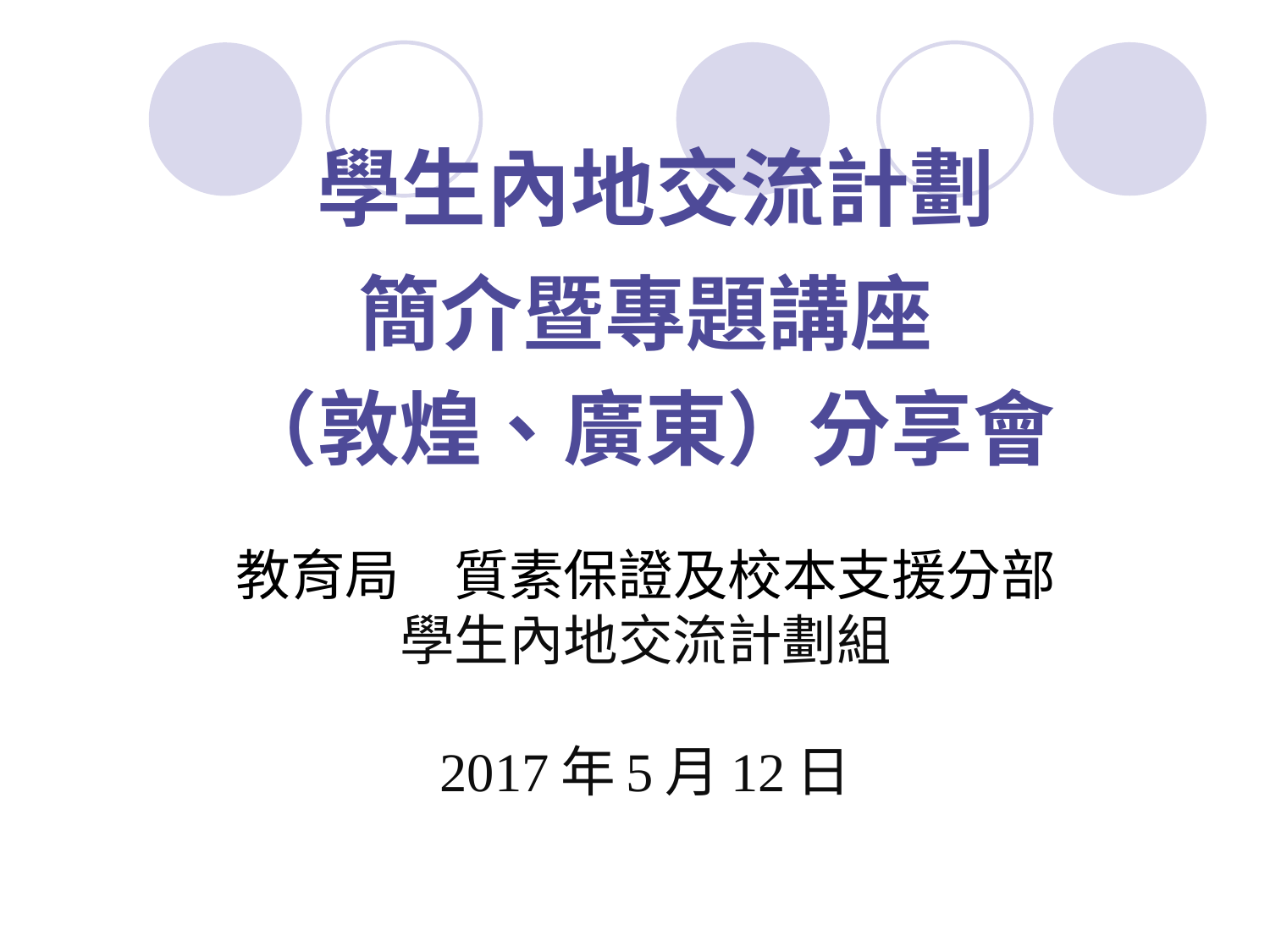

# 學生內地交流計劃
簡介暨專題講座
（敦煌、廣東）分享會

教育局　質素保證及校本支援分部
學生內地交流計劃組
2017年5月12日